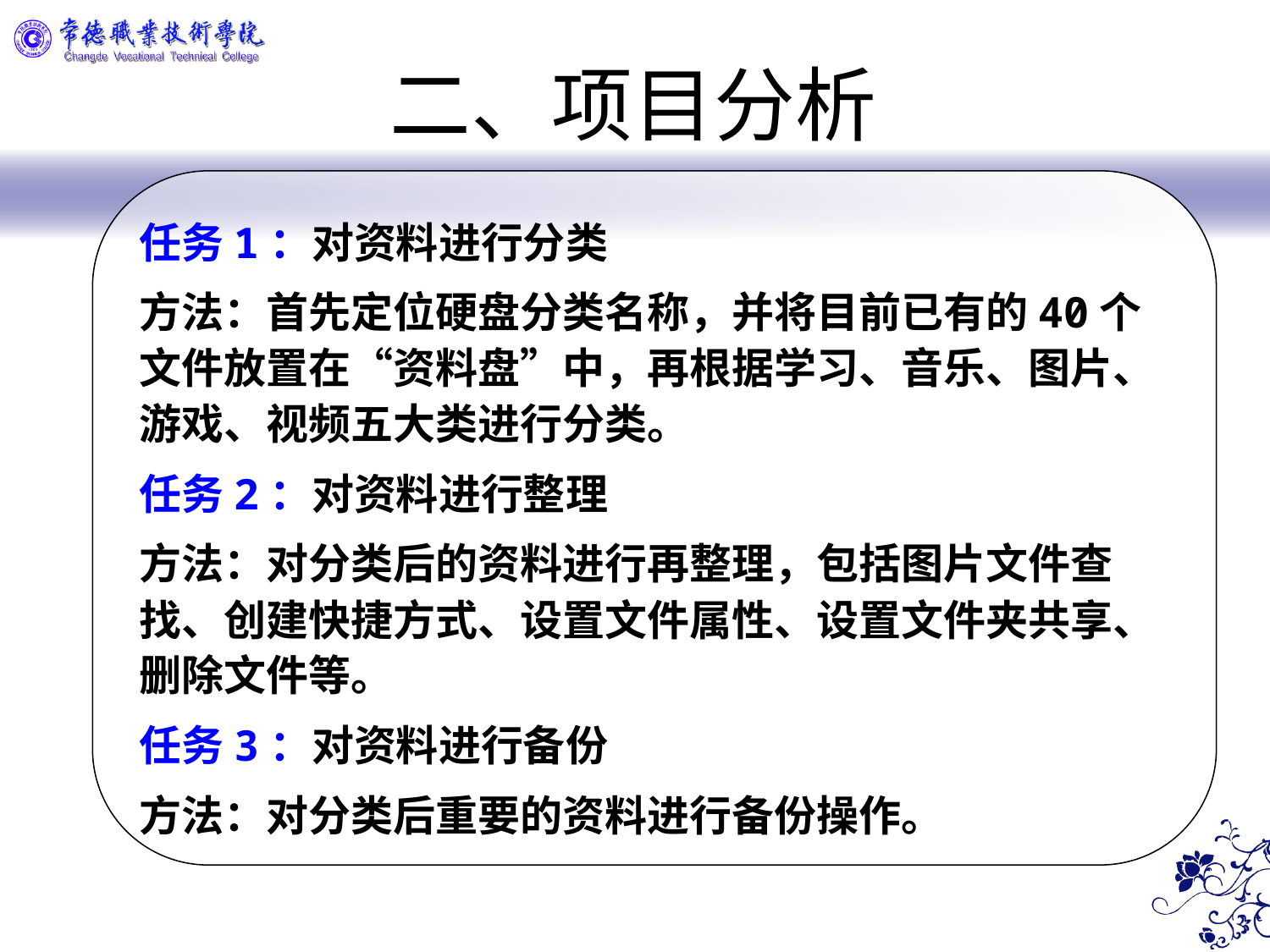

# 二、项目分析
任务1：对资料进行分类
方法：首先定位硬盘分类名称，并将目前已有的40个文件放置在“资料盘”中，再根据学习、音乐、图片、游戏、视频五大类进行分类。
任务2：对资料进行整理
方法：对分类后的资料进行再整理，包括图片文件查找、创建快捷方式、设置文件属性、设置文件夹共享、删除文件等。
任务3：对资料进行备份
方法：对分类后重要的资料进行备份操作。